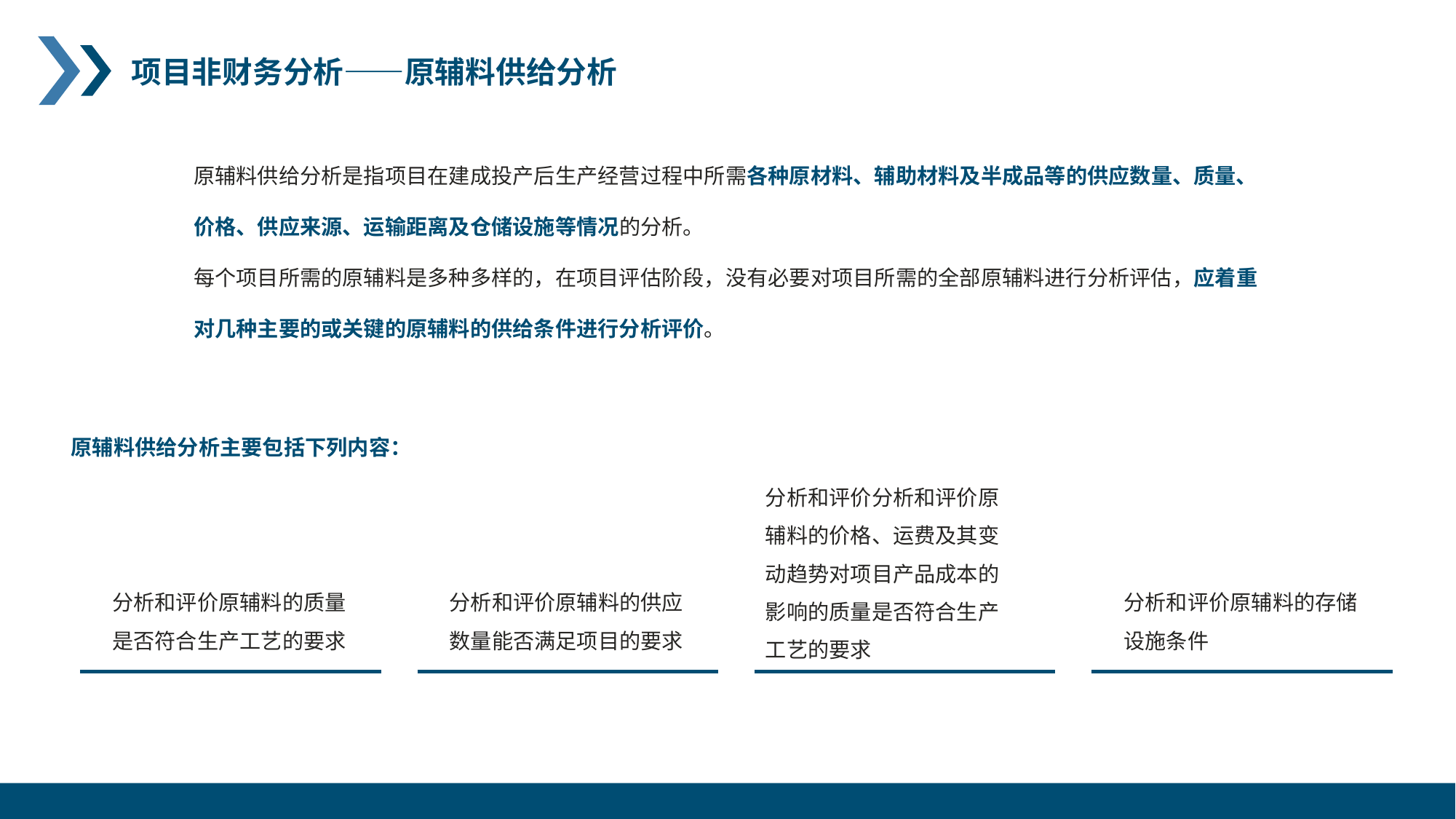

项目非财务分析——原辅料供给分析
原辅料供给分析是指项目在建成投产后生产经营过程中所需各种原材料、辅助材料及半成品等的供应数量、质量、价格、供应来源、运输距离及仓储设施等情况的分析。
每个项目所需的原辅料是多种多样的，在项目评估阶段，没有必要对项目所需的全部原辅料进行分析评估，应着重对几种主要的或关键的原辅料的供给条件进行分析评价。

原辅料供给分析主要包括下列内容：
分析和评价分析和评价原辅料的价格、运费及其变动趋势对项目产品成本的影响的质量是否符合生产工艺的要求
分析和评价原辅料的质量是否符合生产工艺的要求
分析和评价原辅料的供应数量能否满足项目的要求
分析和评价原辅料的存储设施条件